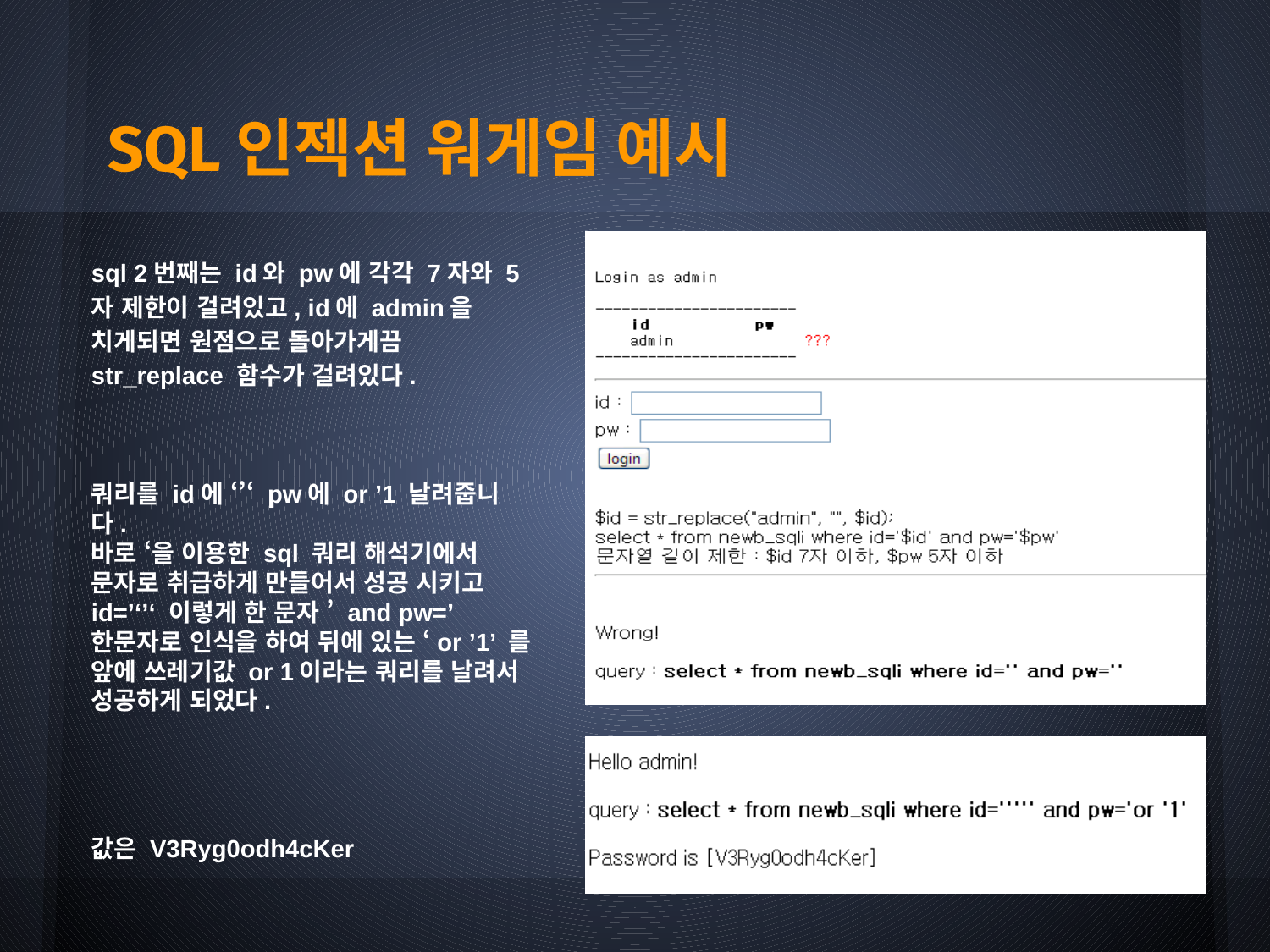

# SQL인젝션 워게임 예시

sql 2번째는 id와 pw에 각각 7자와 5자 제한이 걸려있고, id에 admin을 치게되면 원점으로 돌아가게끔 str_replace 함수가 걸려있다.

쿼리를 id에 ‘’‘ pw에 or ’1 날려줍니다.
바로 ‘을 이용한 sql 쿼리 해석기에서 문자로 취급하게 만들어서 성공 시키고
id=’‘’‘ 이렇게 한 문자 ’ and pw=’ 한문자로 인식을 하여 뒤에 있는 ‘or ’1’ 를 앞에 쓰레기값 or 1이라는 쿼리를 날려서 성공하게 되었다.

값은 V3Ryg0odh4cKer